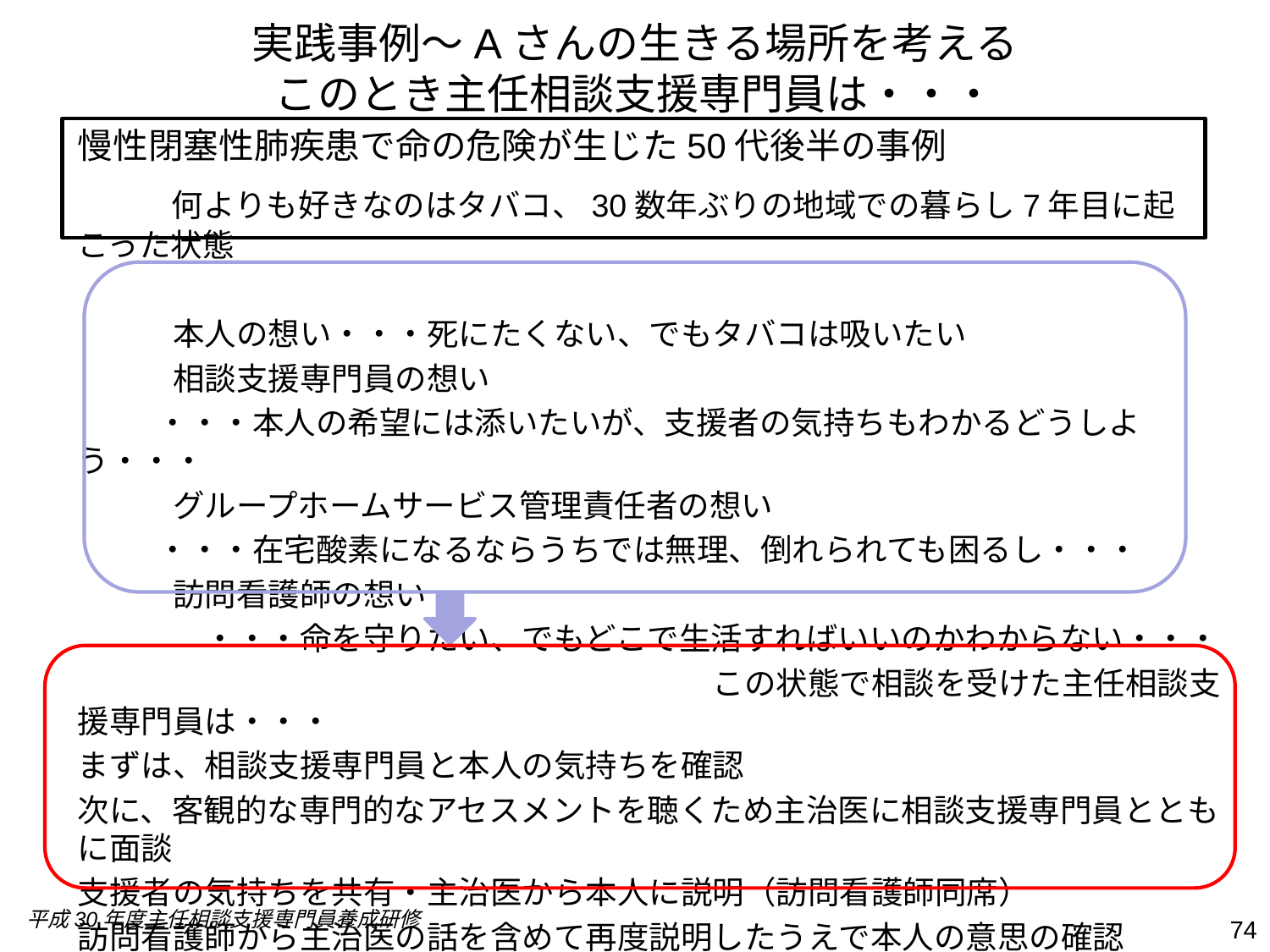

# 実践事例～Aさんの生きる場所を考える このとき主任相談支援専門員は・・・
慢性閉塞性肺疾患で命の危険が生じた50代後半の事例
　　 何よりも好きなのはタバコ、30数年ぶりの地域での暮らし7年目に起こった状態

　　　本人の想い・・・死にたくない、でもタバコは吸いたい
　　　相談支援専門員の想い
          ・・・本人の希望には添いたいが、支援者の気持ちもわかるどうしよう・・・
　　　グループホームサービス管理責任者の想い
          ・・・在宅酸素になるならうちでは無理、倒れられても困るし・・・
　　　訪問看護師の想い
　　　　・・・命を守りたい、でもどこで生活すればいいのかわからない・・・
　　　　　　　　　　　　　　　　　　　　この状態で相談を受けた主任相談支援専門員は・・・
まずは、相談支援専門員と本人の気持ちを確認
次に、客観的な専門的なアセスメントを聴くため主治医に相談支援専門員とともに面談
支援者の気持ちを共有・主治医から本人に説明（訪問看護師同席）
訪問看護師から主治医の話を含めて再度説明したうえで本人の意思の確認
本人を交えて支援会議で方向性の決定・みんなで覚悟を決める！各機関のフォロー

平成30年度主任相談支援専門員養成研修
74